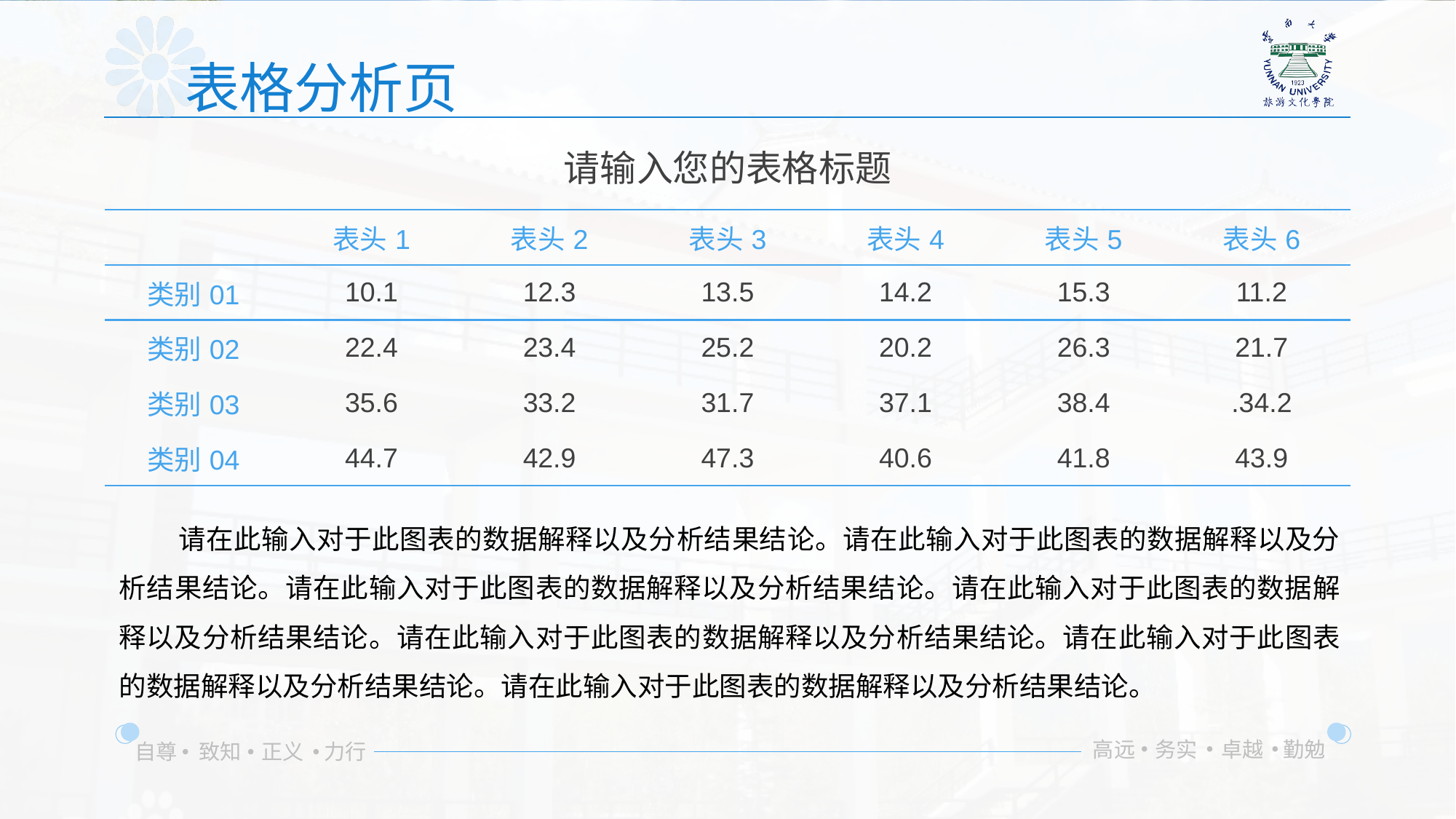

表格分析页
请输入您的表格标题
|  | 表头1 | 表头2 | 表头3 | 表头4 | 表头5 | 表头6 |
| --- | --- | --- | --- | --- | --- | --- |
| 类别01 | 10.1 | 12.3 | 13.5 | 14.2 | 15.3 | 11.2 |
| 类别02 | 22.4 | 23.4 | 25.2 | 20.2 | 26.3 | 21.7 |
| 类别03 | 35.6 | 33.2 | 31.7 | 37.1 | 38.4 | .34.2 |
| 类别04 | 44.7 | 42.9 | 47.3 | 40.6 | 41.8 | 43.9 |
        请在此输入对于此图表的数据解释以及分析结果结论。请在此输入对于此图表的数据解释以及分析结果结论。请在此输入对于此图表的数据解释以及分析结果结论。请在此输入对于此图表的数据解释以及分析结果结论。请在此输入对于此图表的数据解释以及分析结果结论。请在此输入对于此图表的数据解释以及分析结果结论。请在此输入对于此图表的数据解释以及分析结果结论。